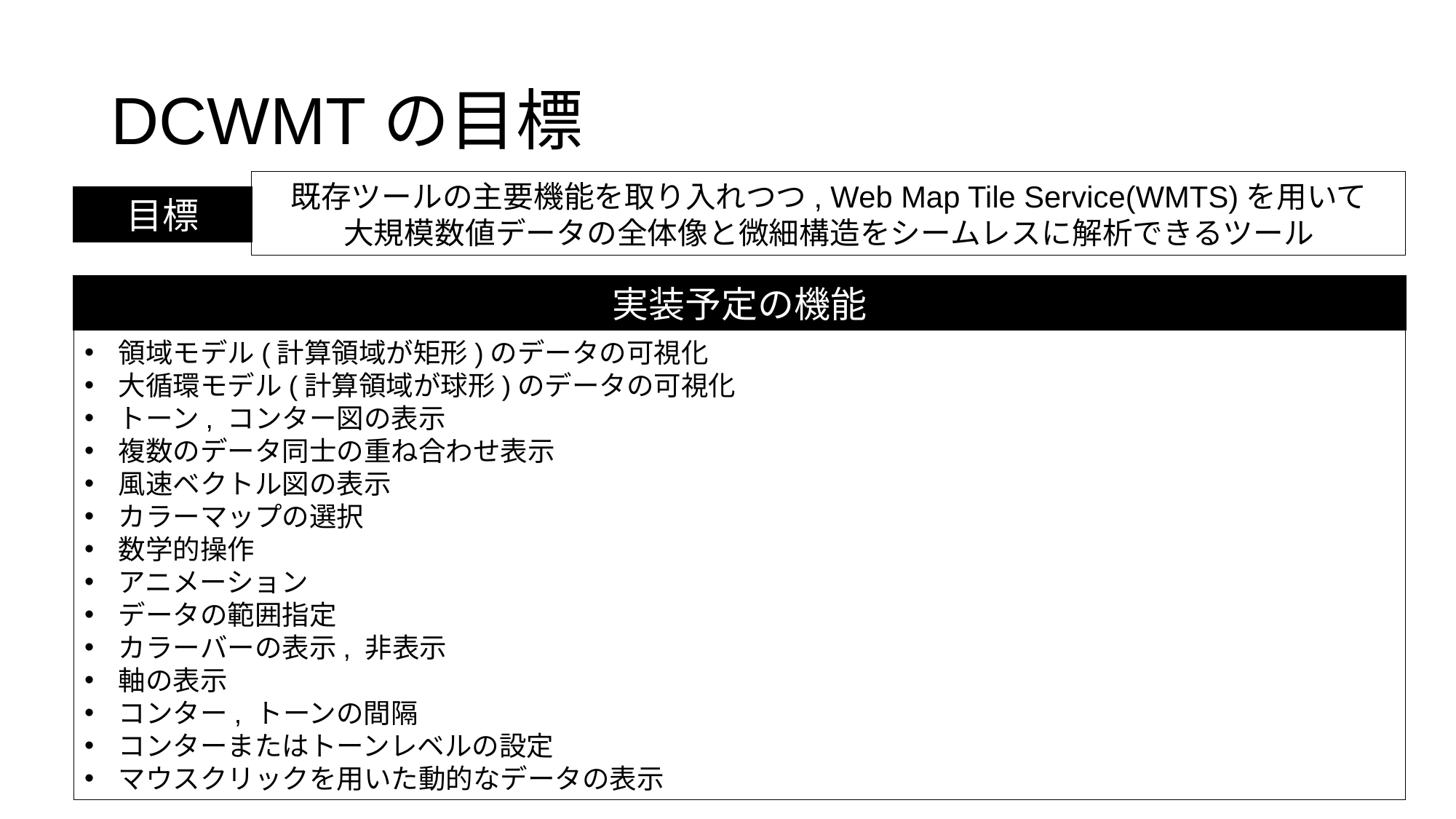

# DCWMTの目標
目標
既存ツールの主要機能を取り入れつつ, Web Map Tile Service(WMTS)を用いて
大規模数値データの全体像と微細構造をシームレスに解析できるツール
実装予定の機能
領域モデル(計算領域が矩形)のデータの可視化
大循環モデル(計算領域が球形)のデータの可視化
トーン, コンター図の表示
複数のデータ同士の重ね合わせ表示
風速ベクトル図の表示
カラーマップの選択
数学的操作
アニメーション
データの範囲指定
カラーバーの表示, 非表示
軸の表示
コンター, トーンの間隔
コンターまたはトーンレベルの設定
マウスクリックを用いた動的なデータの表示